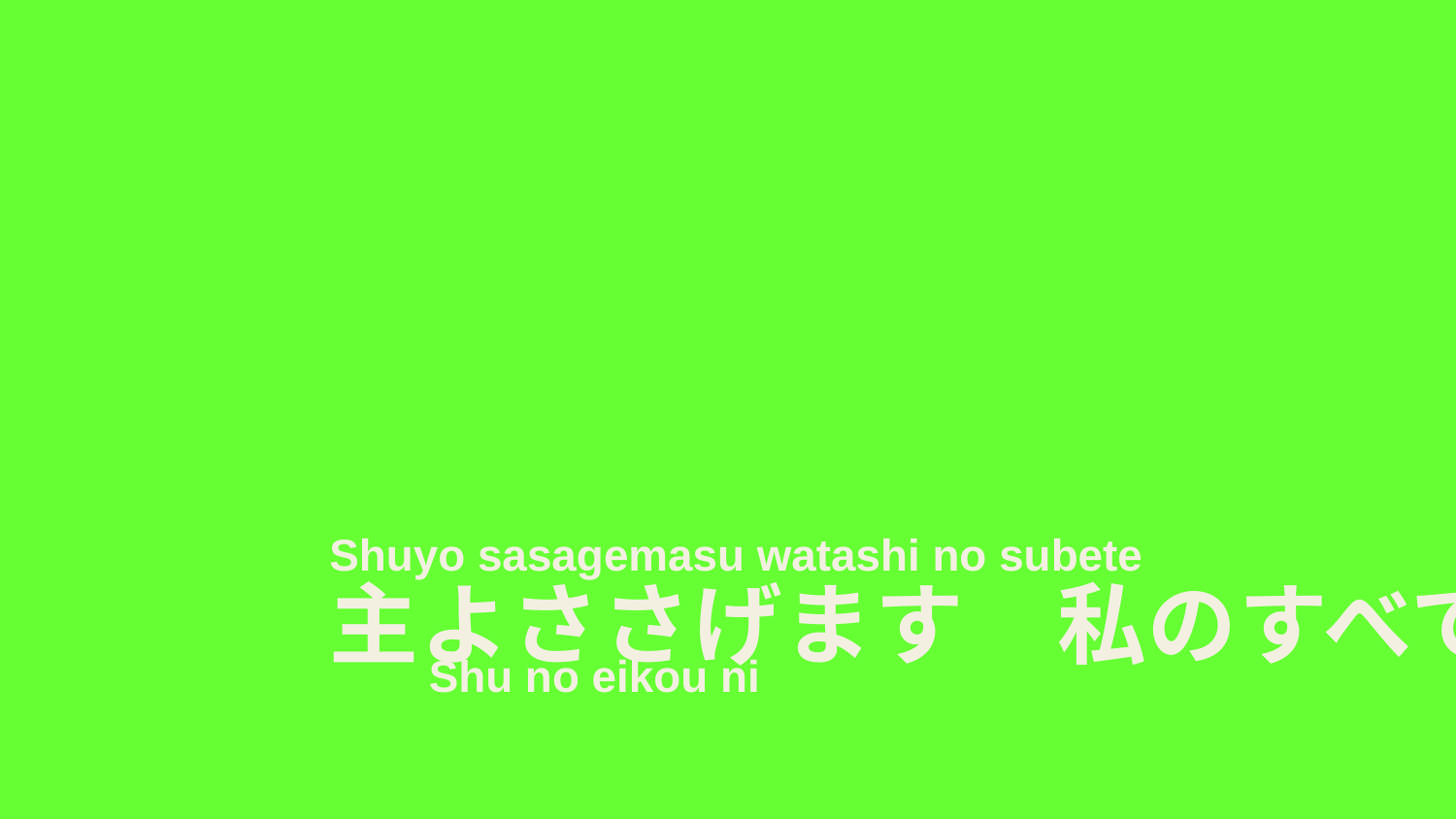

Shuyo sasagemasu watashi no subete

　　Shu no eikou ni
主よささげます　私のすべて
主の栄光に